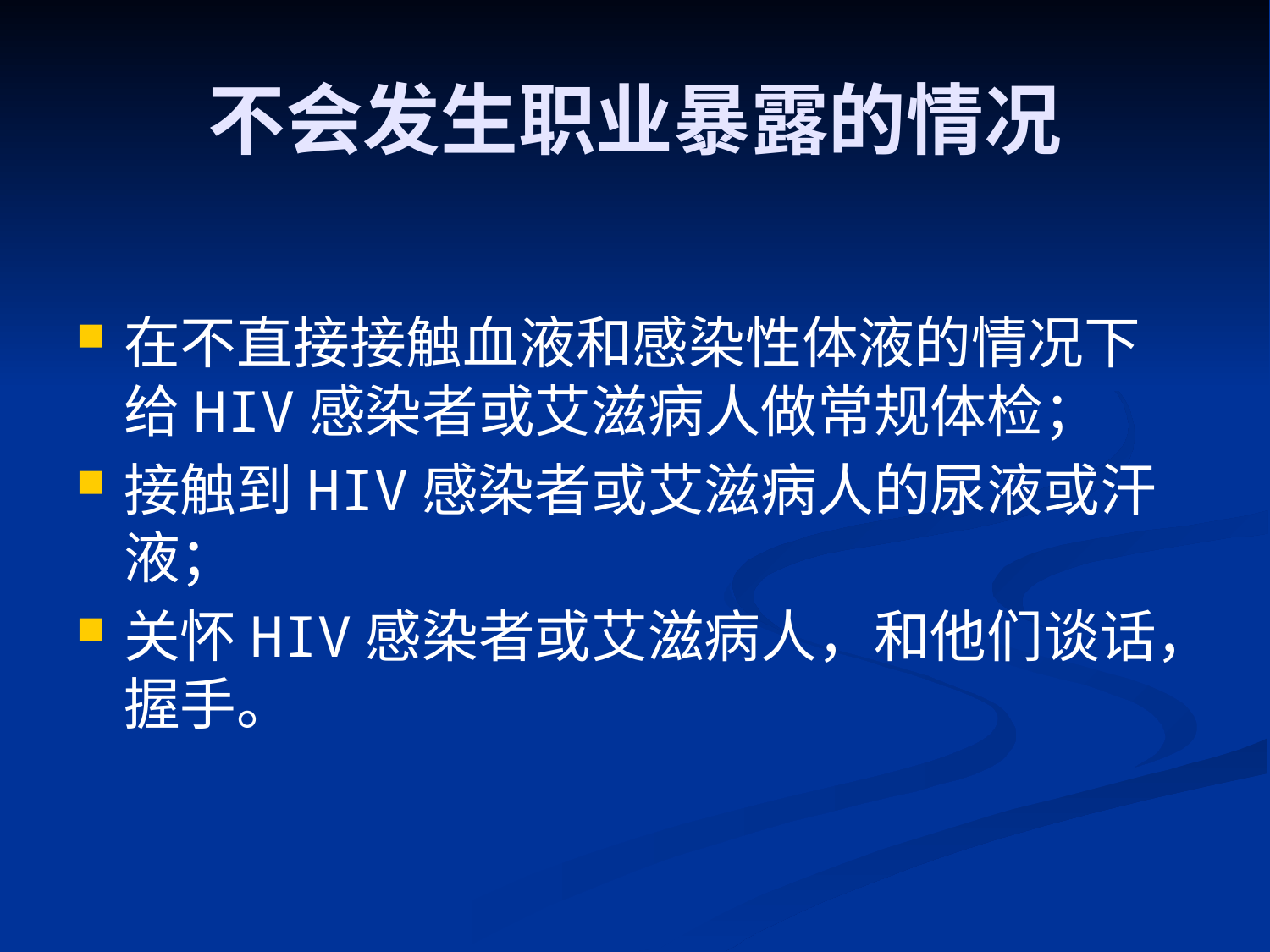

# 不会发生职业暴露的情况

在不直接接触血液和感染性体液的情况下给HIV感染者或艾滋病人做常规体检；
接触到HIV感染者或艾滋病人的尿液或汗液；
关怀HIV感染者或艾滋病人，和他们谈话，握手。